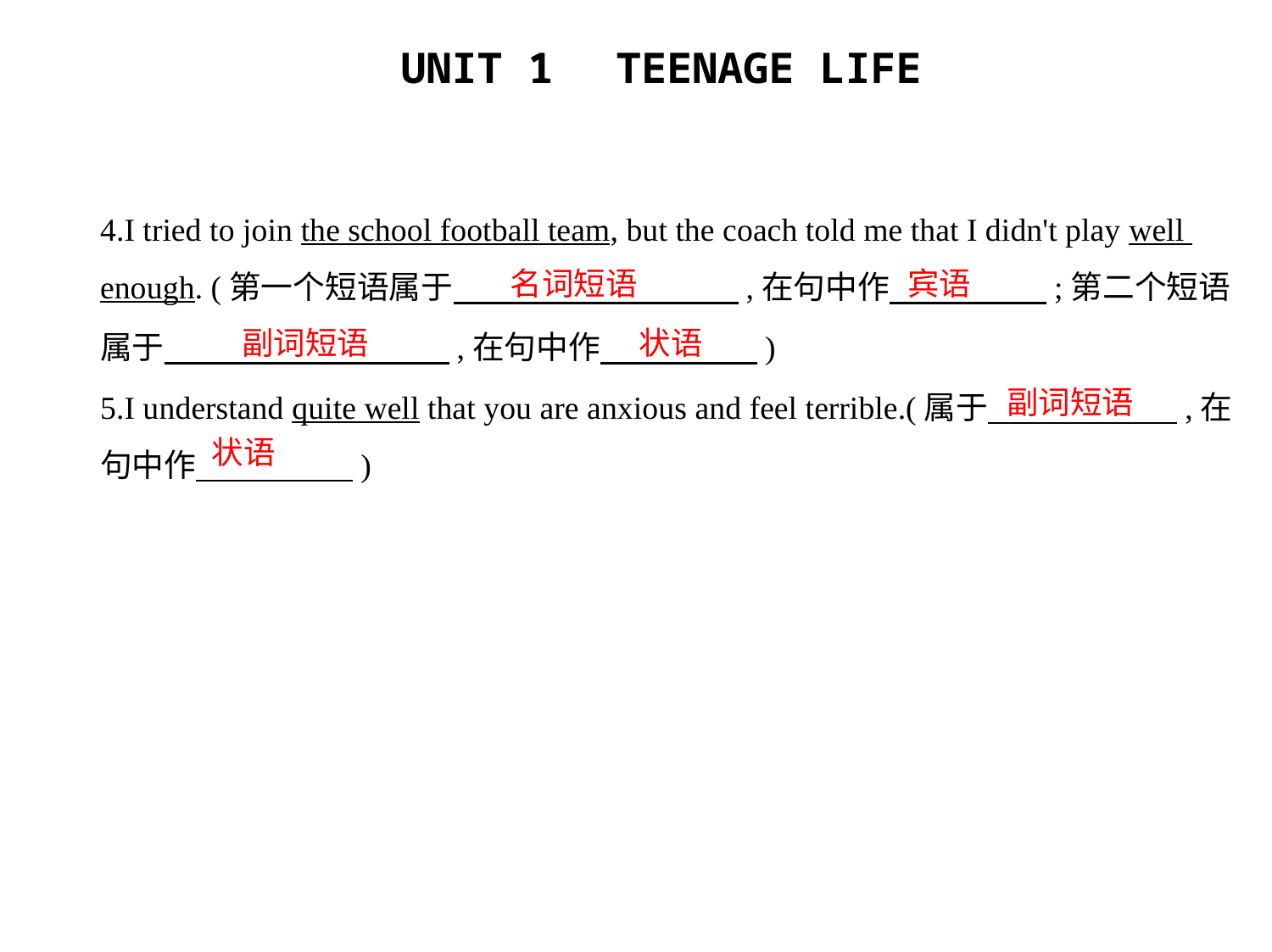

4.I tried to join the school football team, but the coach told me that I didn't play well
enough. (第一个短语属于　　　　　　　　    ,在句中作　　　　    ;第二个短语
属于　　　　　　　　    ,在句中作　　　　    )
5.I understand quite well that you are anxious and feel terrible.(属于　　　　　    ,在句中作　　　　    )
名词短语
宾语
副词短语
状语
副词短语
状语